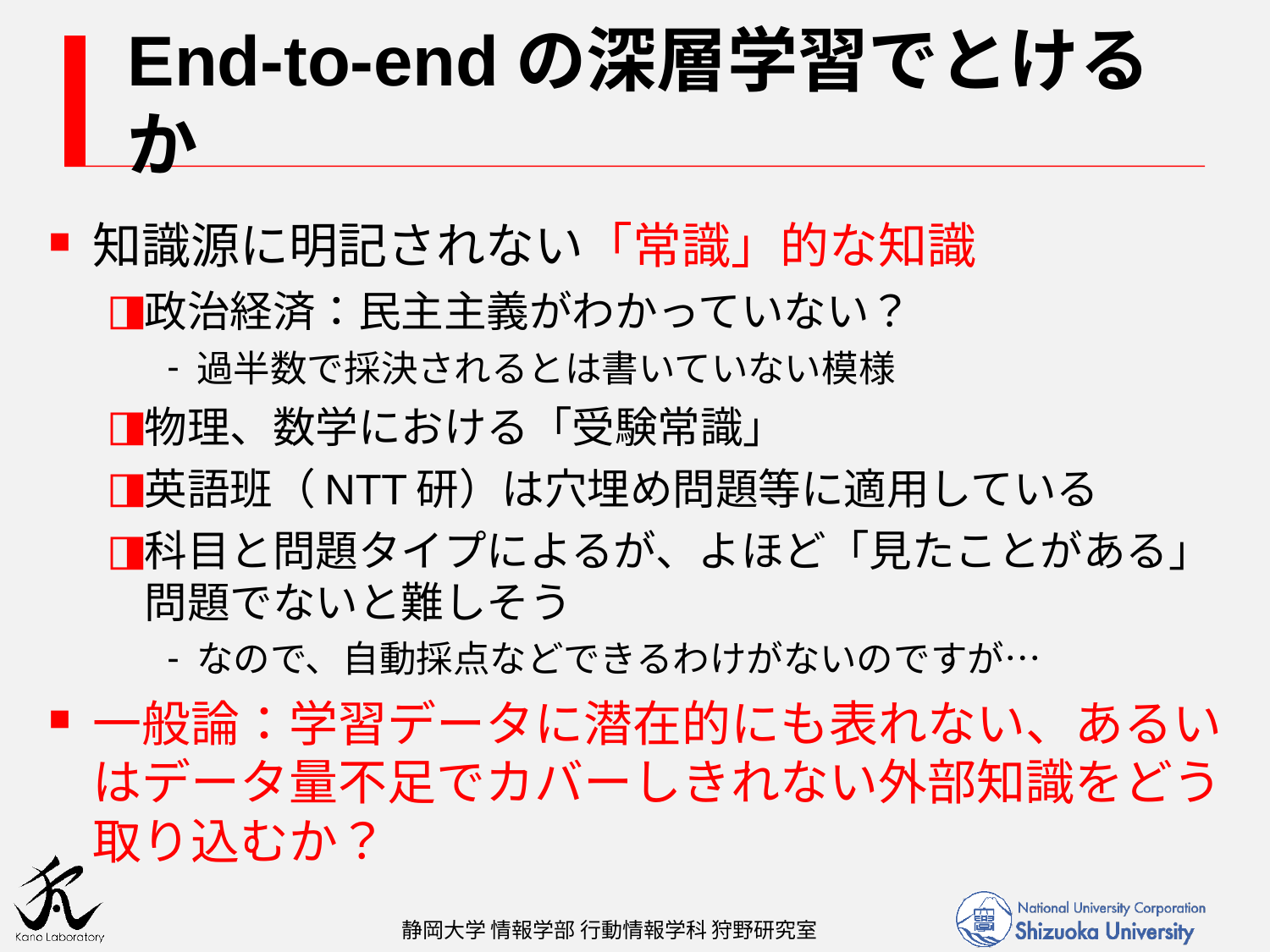

# End-to-endの深層学習でとけるか
知識源に明記されない「常識」的な知識
政治経済：民主主義がわかっていない？
過半数で採決されるとは書いていない模様
物理、数学における「受験常識」
英語班（NTT研）は穴埋め問題等に適用している
科目と問題タイプによるが、よほど「見たことがある」問題でないと難しそう
なので、自動採点などできるわけがないのですが…
一般論：学習データに潜在的にも表れない、あるいはデータ量不足でカバーしきれない外部知識をどう取り込むか？